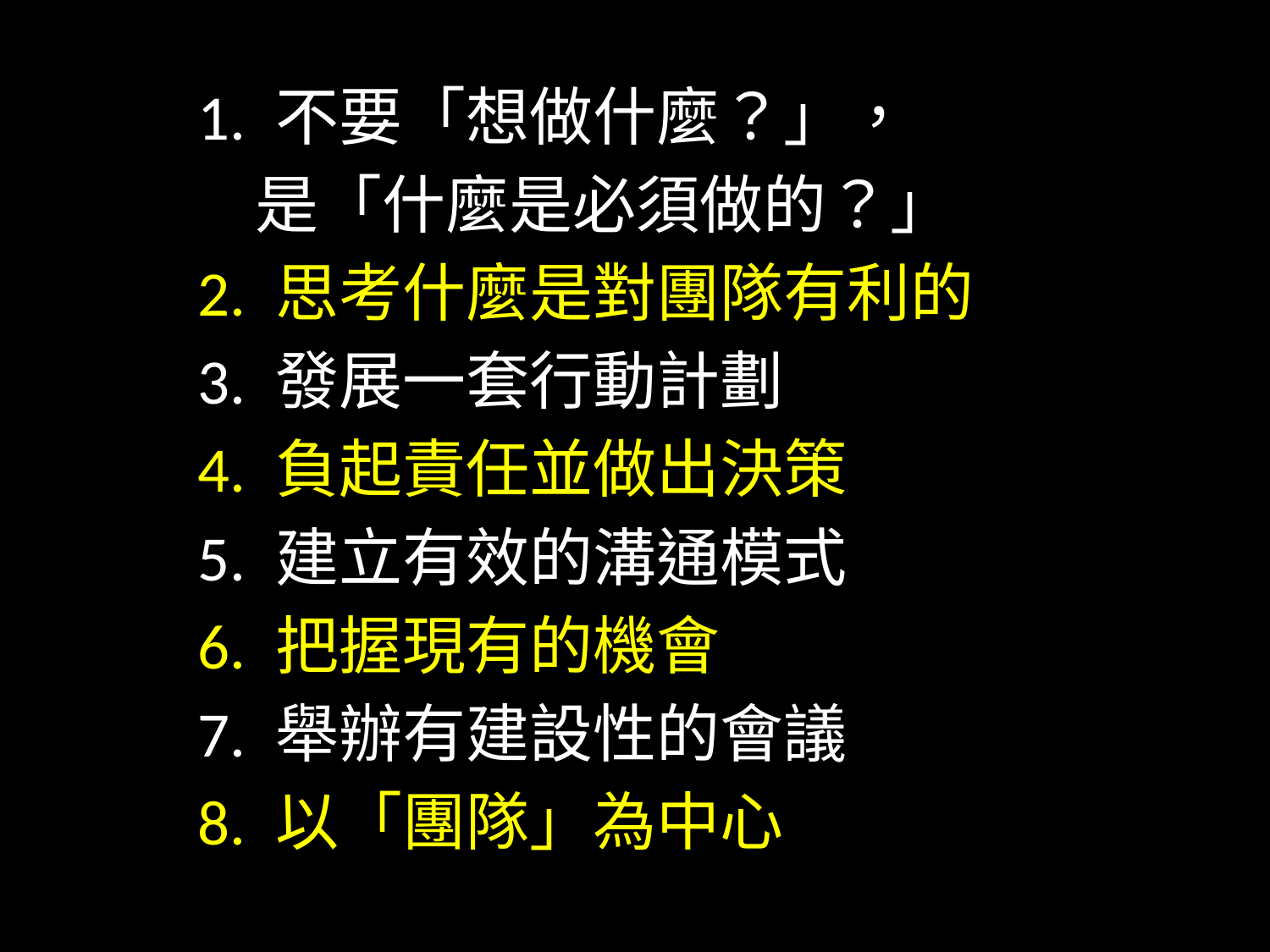

1. 不要「想做什麼？」，
   是「什麼是必須做的？」
2. 思考什麼是對團隊有利的
3. 發展一套行動計劃
4. 負起責任並做出決策
5. 建立有效的溝通模式
6. 把握現有的機會
7. 舉辦有建設性的會議
8. 以「團隊」為中心